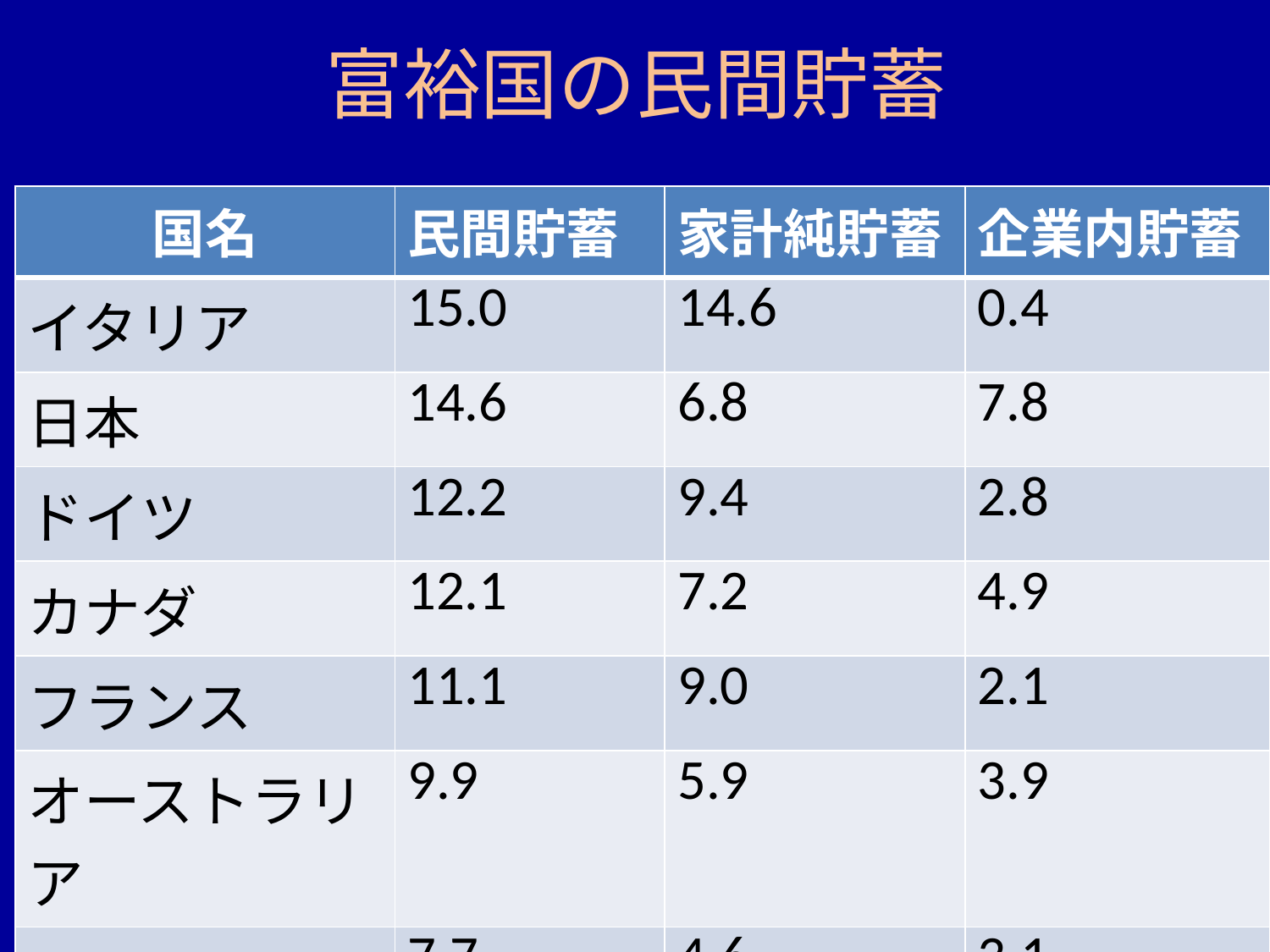

# 富裕国の民間貯蓄
| 国名 | 民間貯蓄 | 家計純貯蓄 | 企業内貯蓄 |
| --- | --- | --- | --- |
| イタリア | 15.0 | 14.6 | 0.4 |
| 日本 | 14.6 | 6.8 | 7.8 |
| ドイツ | 12.2 | 9.4 | 2.8 |
| カナダ | 12.1 | 7.2 | 4.9 |
| フランス | 11.1 | 9.0 | 2.1 |
| オーストラリア | 9.9 | 5.9 | 3.9 |
| アメリカ | 7.7 | 4.6 | 3.1 |
| イギリス | 7.4 | 2.8 | 4.6 |